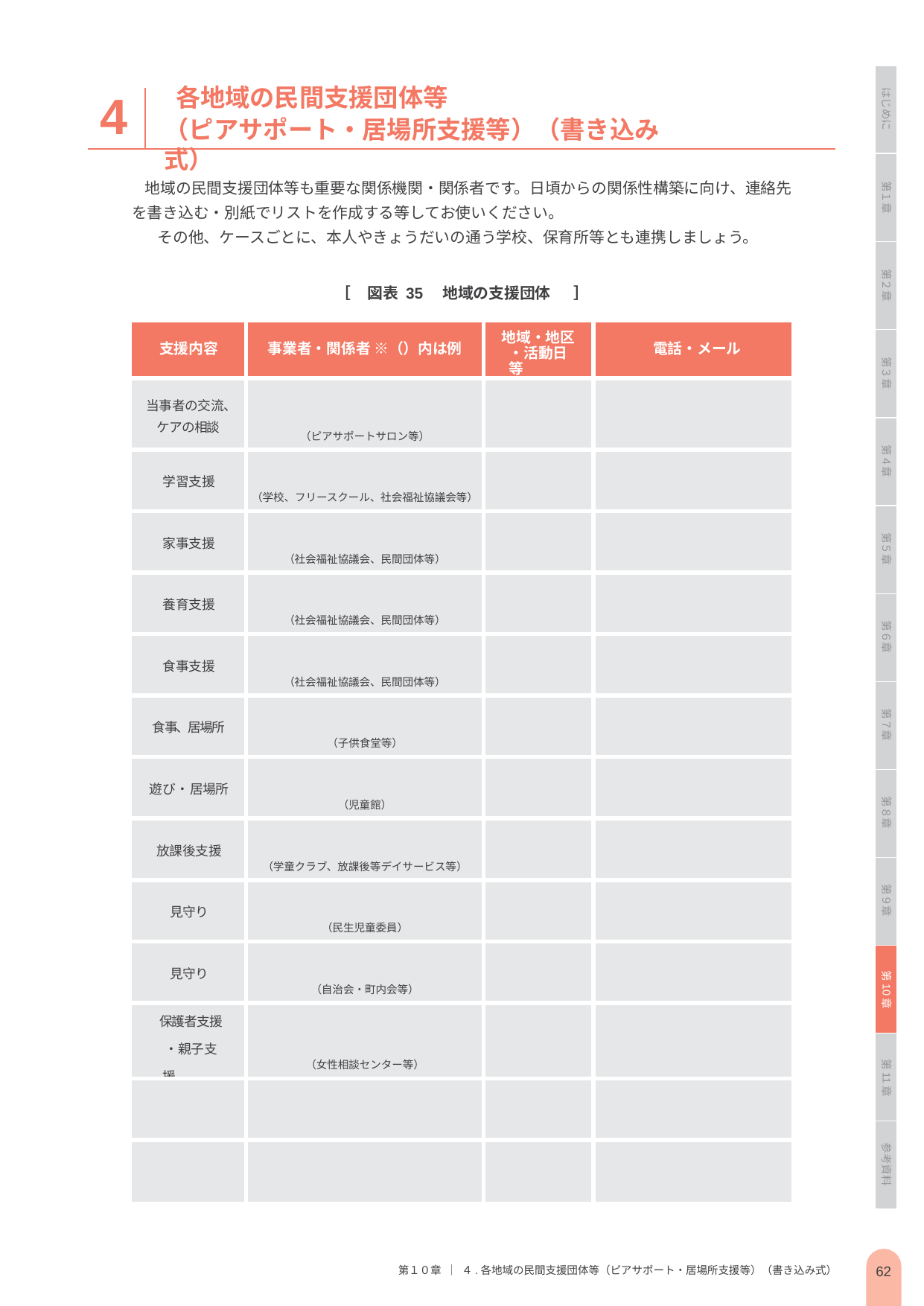

各地域の民間支援団体等
（ピアサポート・居場所支援等）（書き込み式）
4
はじめに

地域の民間支援団体等も重要な関係機関・関係者です。日頃からの関係性構築に向け、連絡先を書き込む・別紙でリストを作成する等してお使いください。
その他、ケースごとに、本人やきょうだいの通う学校、保育所等とも連携しましょう。
第１章

第２章
［	図表 35	地域の支援団体	］
| 支援内容 | 事業者・関係者 ※（）内は例 | 地域・地区・活動日等 | 電話・メール |
| --- | --- | --- | --- |
| 当事者の交流、ケアの相談 | （ピアサポートサロン等） |  |  |
| 学習支援 | （学校、フリースクール、社会福祉協議会等） |  |  |
| 家事支援 | （社会福祉協議会、民間団体等） |  |  |
| 養育支援 | （社会福祉協議会、民間団体等） |  |  |
| 食事支援 | （社会福祉協議会、民間団体等） |  |  |
| 食事、居場所 | （子供食堂等） |  |  |
| 遊び・居場所 | （児童館） |  |  |
| 放課後支援 | （学童クラブ、放課後等デイサービス等） |  |  |
| 見守り | （民生児童委員） |  |  |
| 見守り | （自治会・町内会等） |  |  |
| 保護者支援 ・親子支援 | （女性相談センター等） |  |  |
|  |  |  |  |
|  |  |  |  |

第３章

第４章

第５章

第６章

第７章

第８章

第９章
第10章

第11章

参考資料

62
第１０章  ｜  ４.各地域の民間支援団体等（ピアサポート・居場所支援等）（書き込み式）